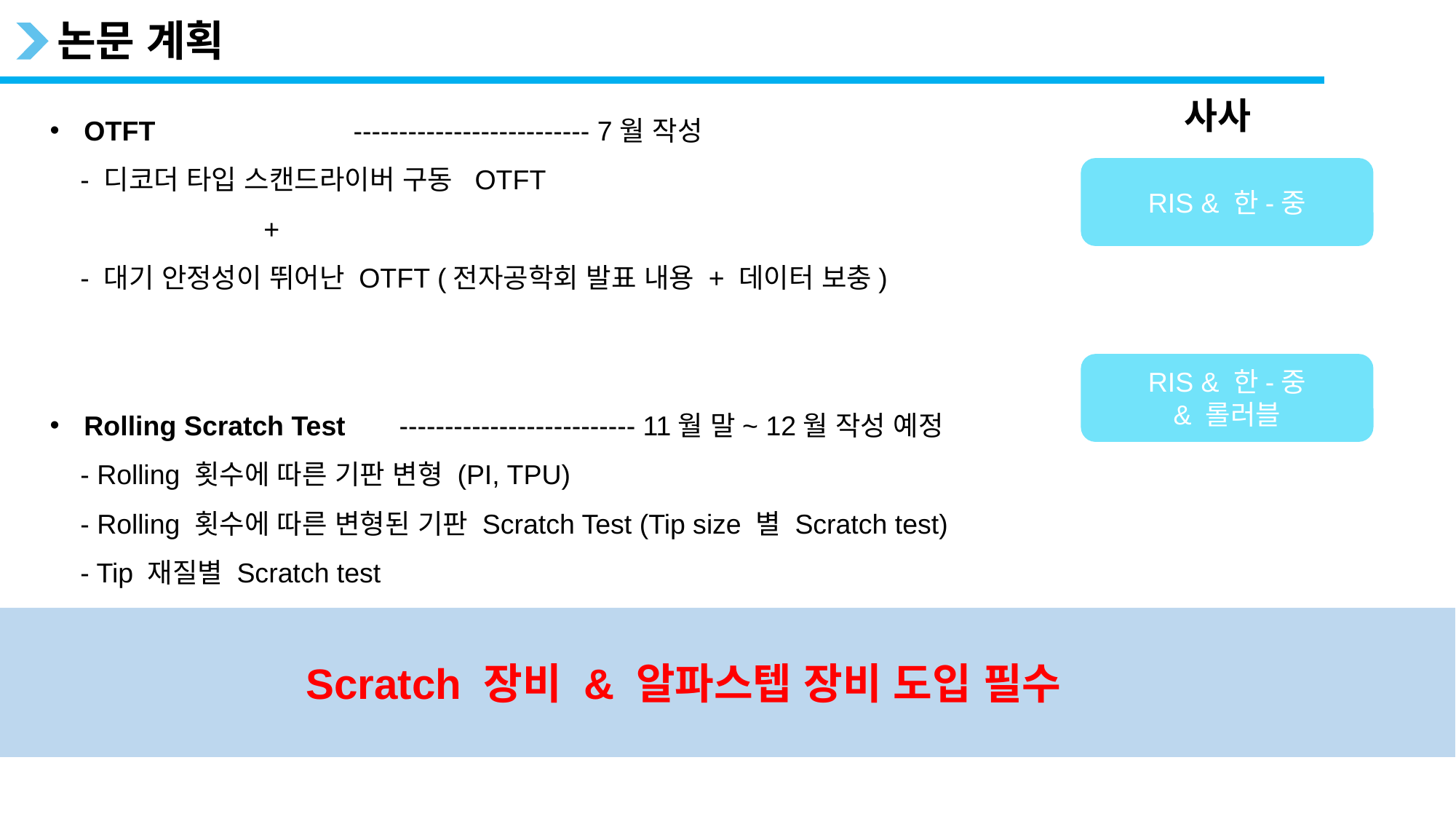

논문 계획

사사
OTFT                          -------------------------- 7월 작성
    - 디코더 타입 스캔드라이버 구동  OTFT
                            +
    - 대기 안정성이 뛰어난 OTFT (전자공학회 발표 내용 + 데이터 보충)

Rolling Scratch Test       -------------------------- 11월 말~ 12월 작성 예정
    - Rolling 횟수에 따른 기판 변형 (PI, TPU)
    - Rolling 횟수에 따른 변형된 기판 Scratch Test (Tip size 별 Scratch test)
    - Tip 재질별 Scratch test
RIS & 한-중
RIS & 한-중
& 롤러블

Scratch 장비 & 알파스텝 장비 도입 필수